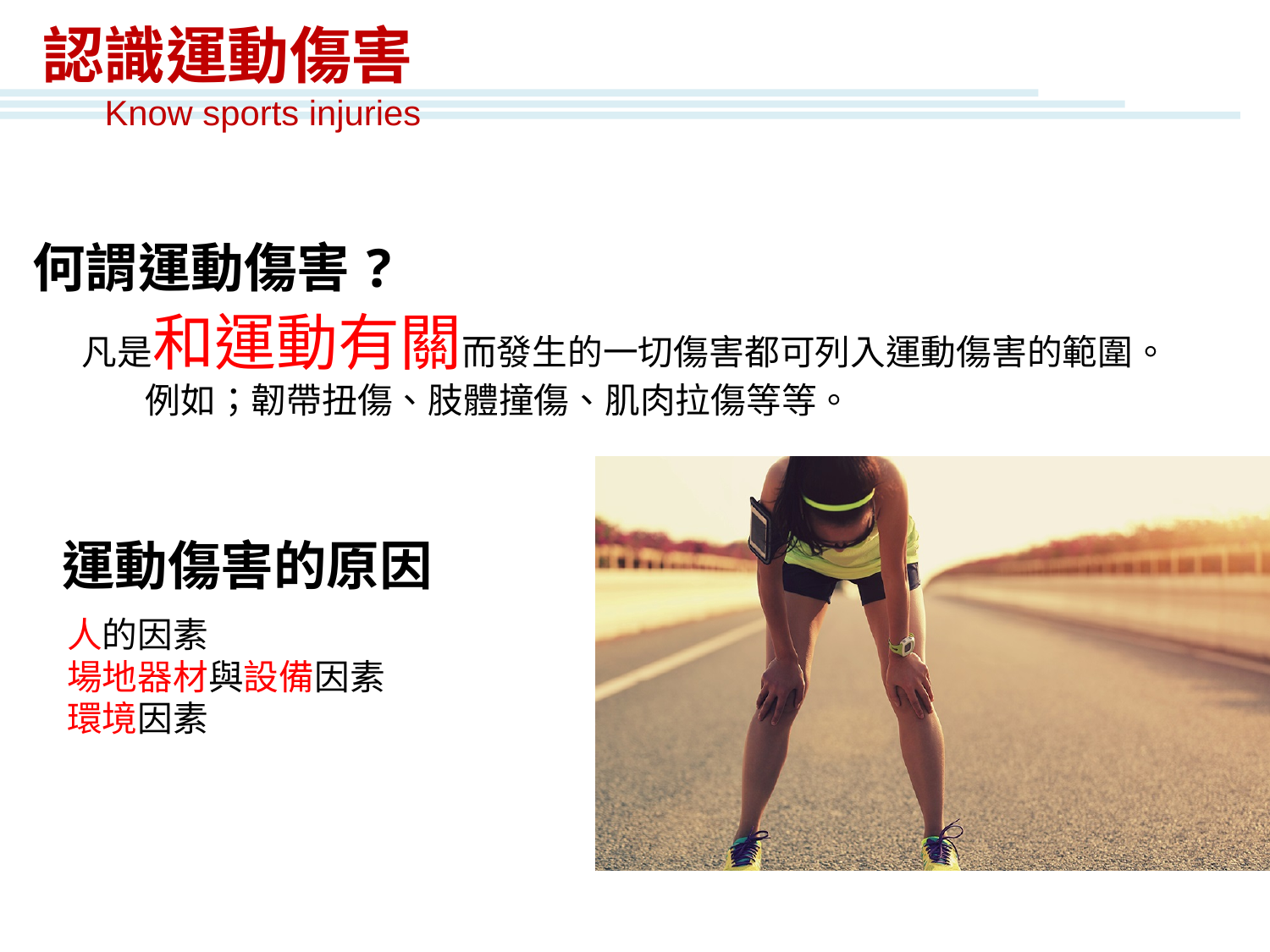

認識運動傷害
Know sports injuries

何謂運動傷害?
凡是和運動有關而發生的一切傷害都可列入運動傷害的範圍。
例如；韌帶扭傷、肢體撞傷、肌肉拉傷等等。

運動傷害的原因
人的因素
場地器材與設備因素
環境因素